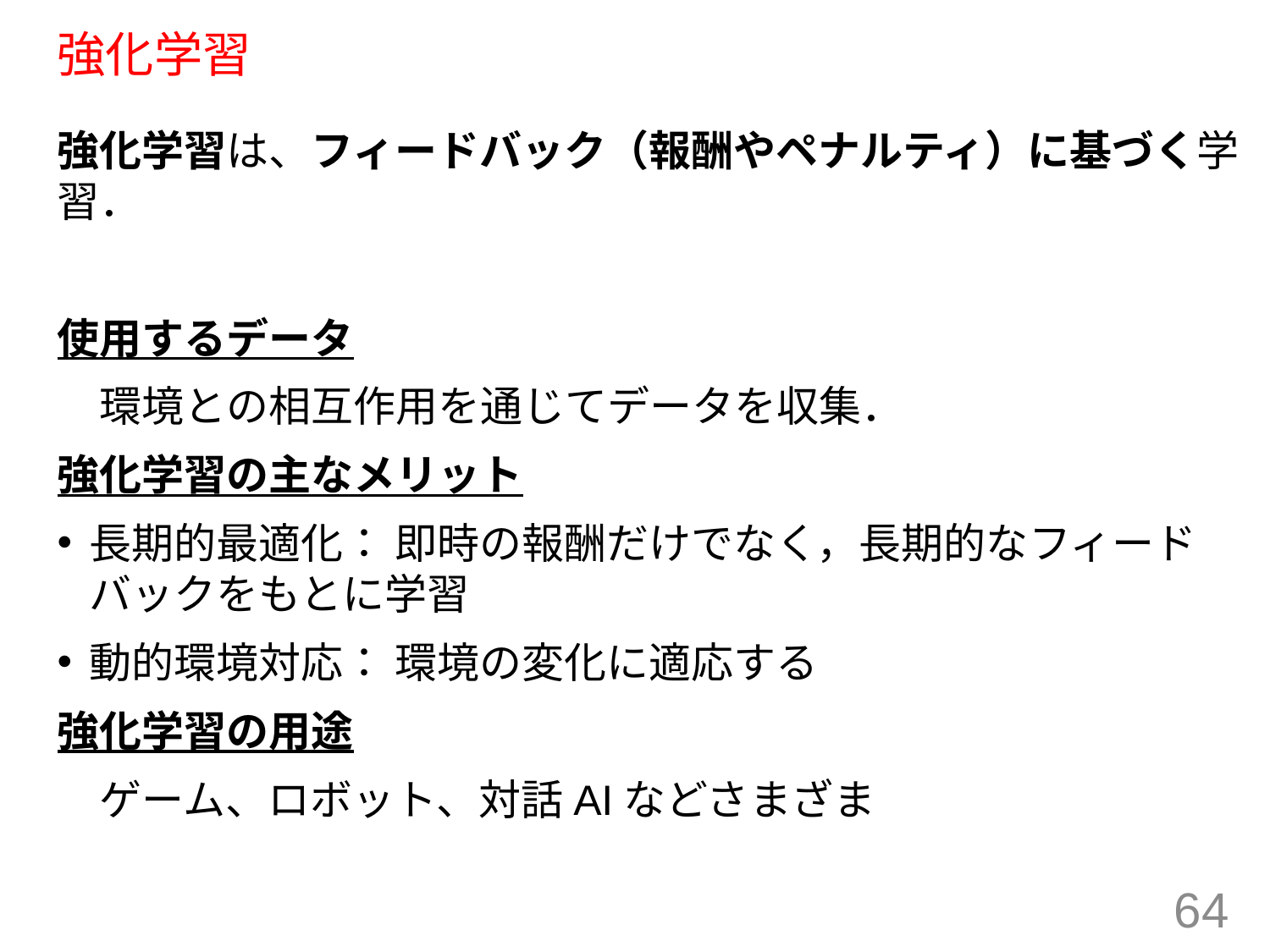

# 強化学習
強化学習は、フィードバック（報酬やペナルティ）に基づく学習．

使用するデータ
　環境との相互作用を通じてデータを収集．
強化学習の主なメリット
長期的最適化： 即時の報酬だけでなく，長期的なフィードバックをもとに学習
動的環境対応： 環境の変化に適応する
強化学習の用途
　ゲーム、ロボット、対話AIなどさまざま
64